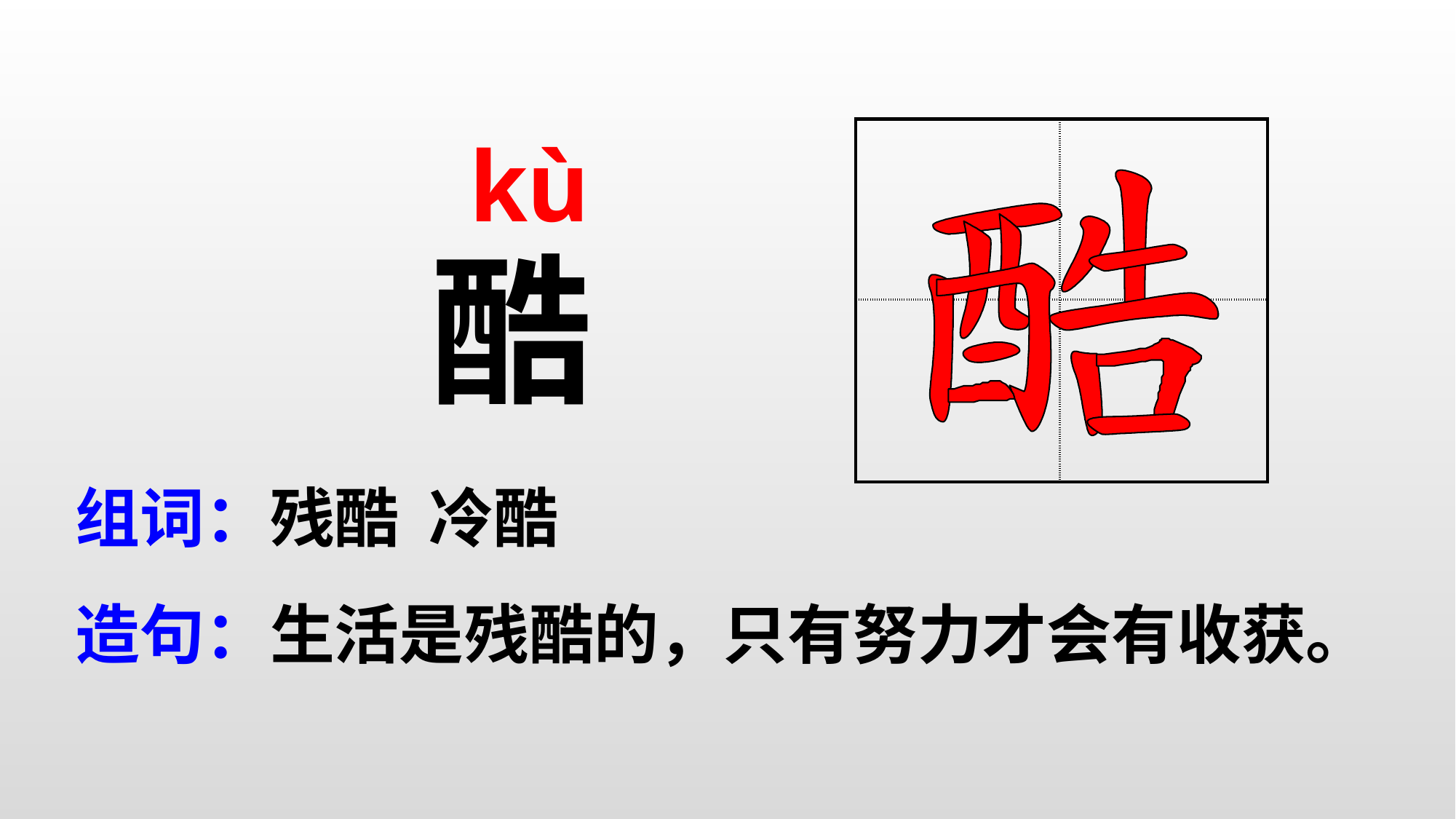

kù
|  |  |
| --- | --- |
|  |  |

酷

组词：残酷  冷酷
造句：生活是残酷的，只有努力才会有收获。